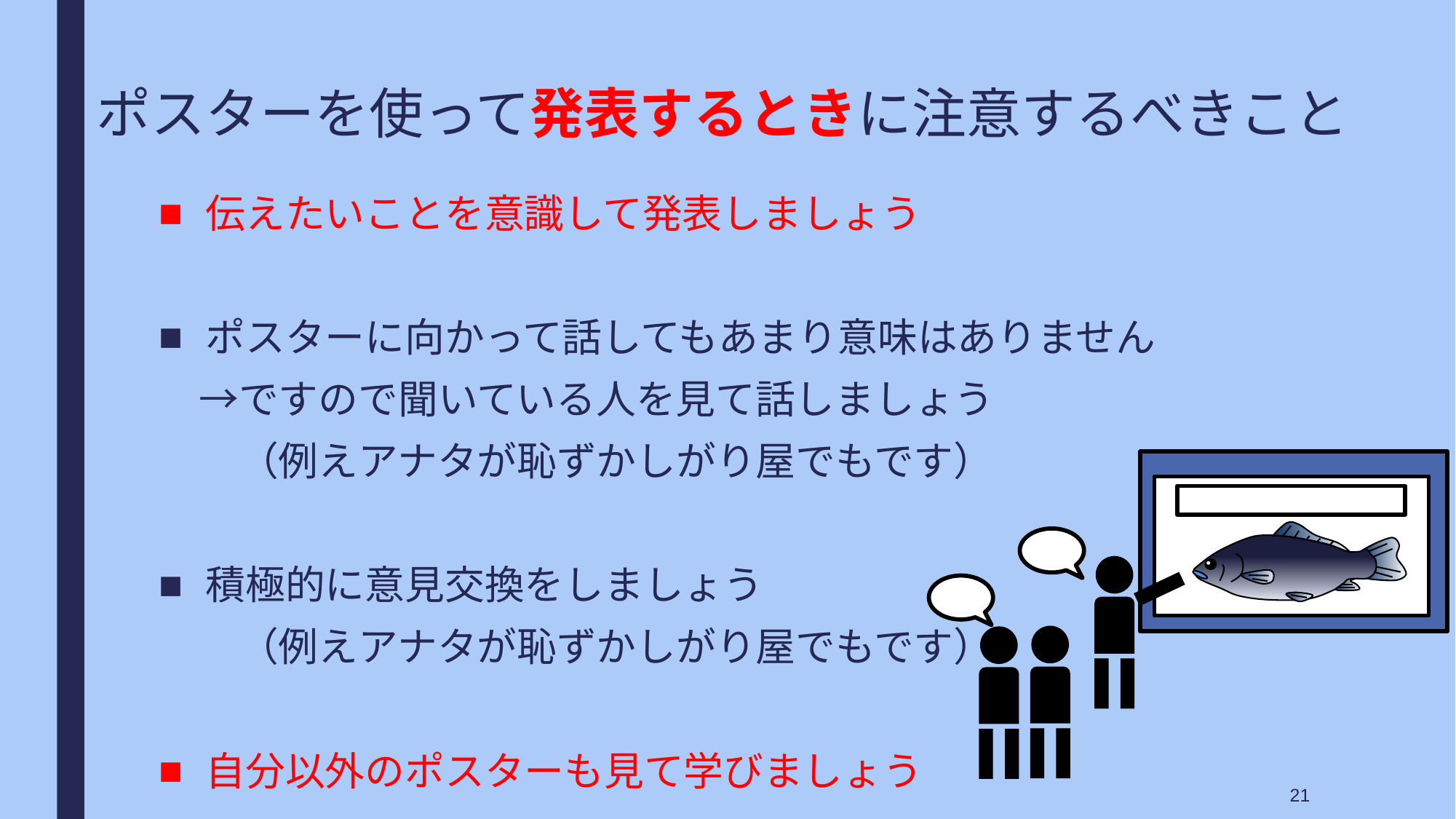

# ポスターを使って発表するときに注意するべきこと
伝えたいことを意識して発表しましょう

ポスターに向かって話してもあまり意味はありません
　→ですので聞いている人を見て話しましょう
　　（例えアナタが恥ずかしがり屋でもです）

積極的に意見交換をしましょう
　　（例えアナタが恥ずかしがり屋でもです）

自分以外のポスターも見て学びましょう

21